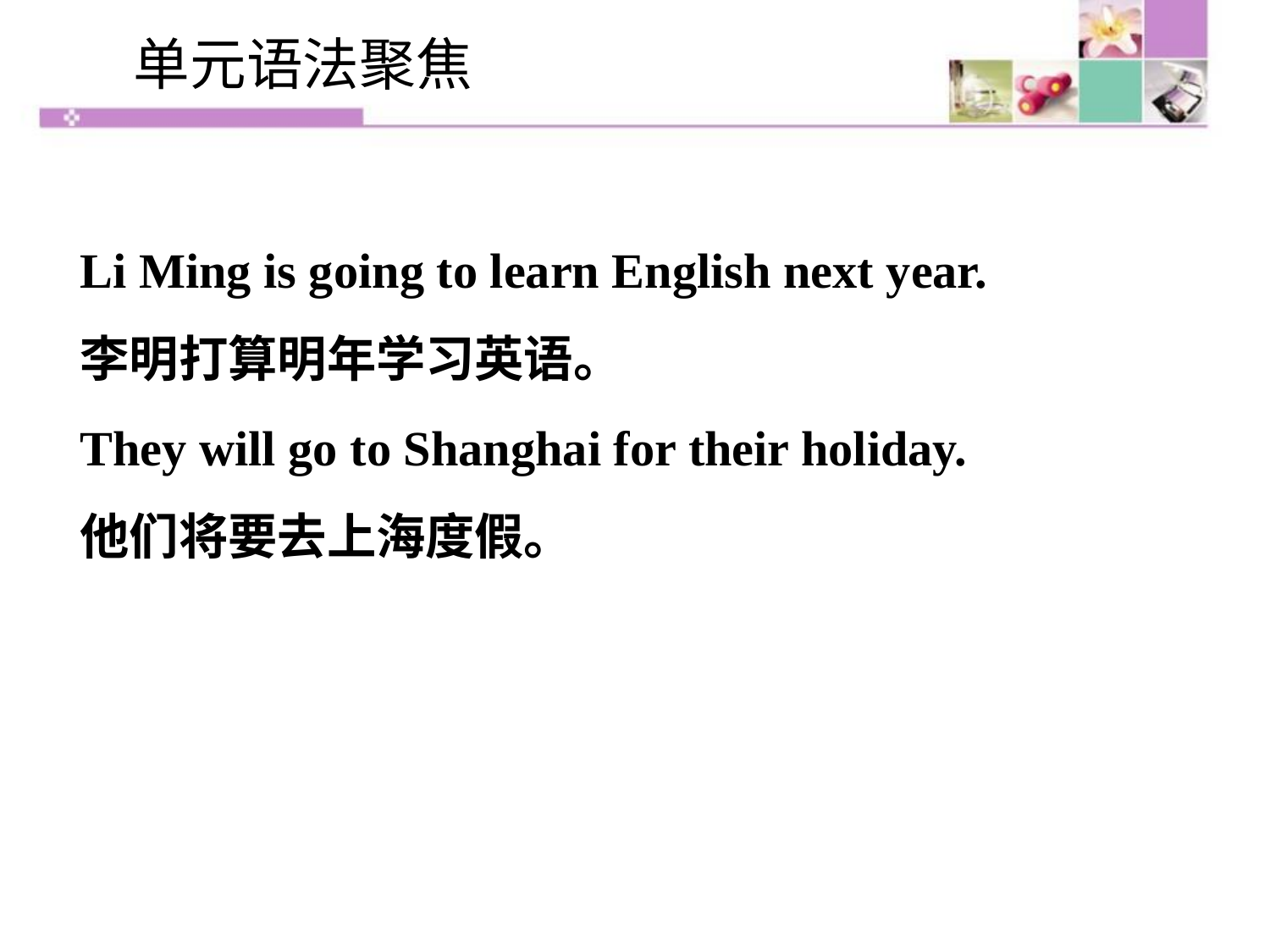

单元语法聚焦
Li Ming is going to learn English next year.
李明打算明年学习英语。
They will go to Shanghai for their holiday.
他们将要去上海度假。